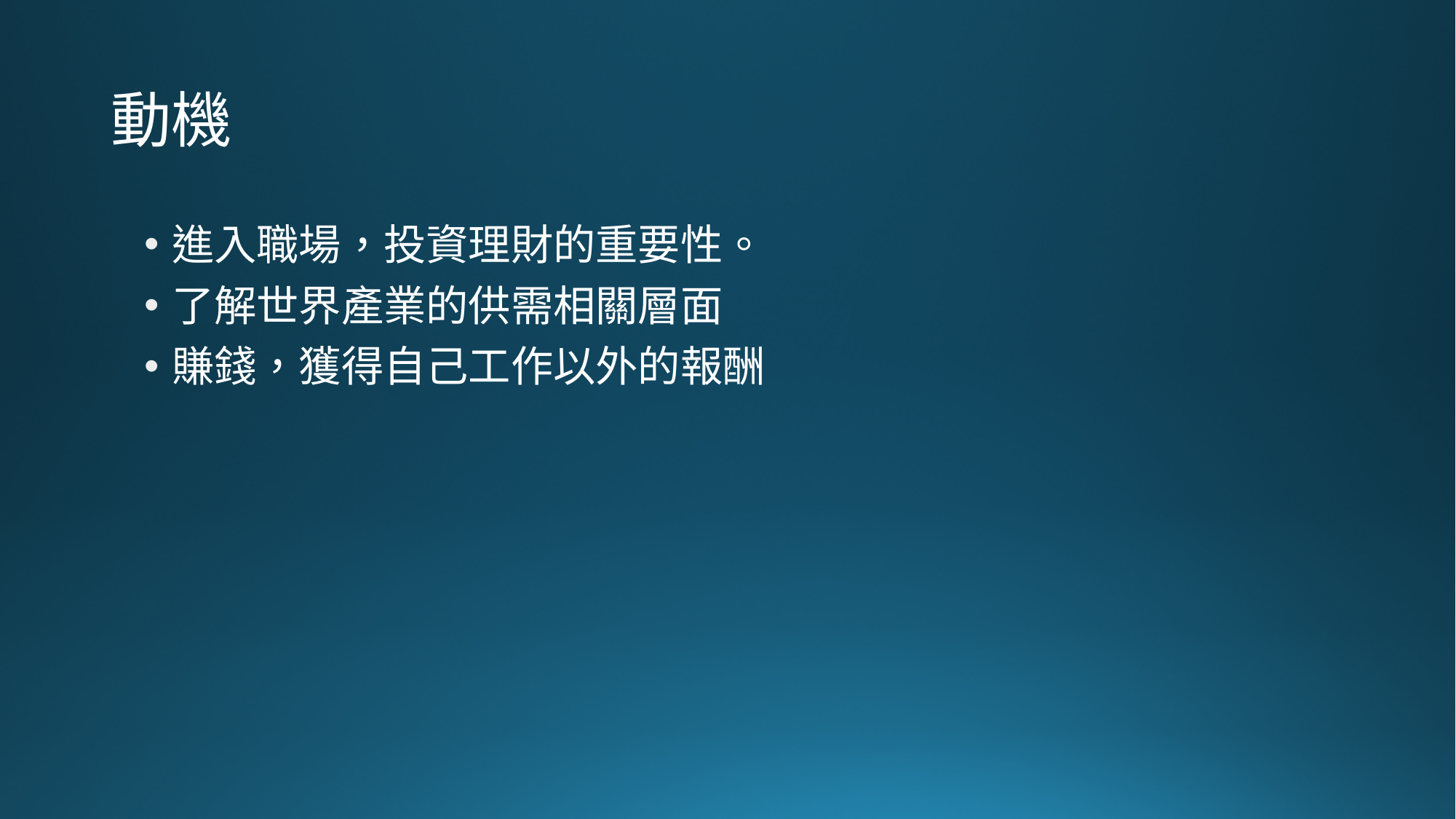

# 動機
進入職場，投資理財的重要性。
了解世界產業的供需相關層面
賺錢，獲得自己工作以外的報酬